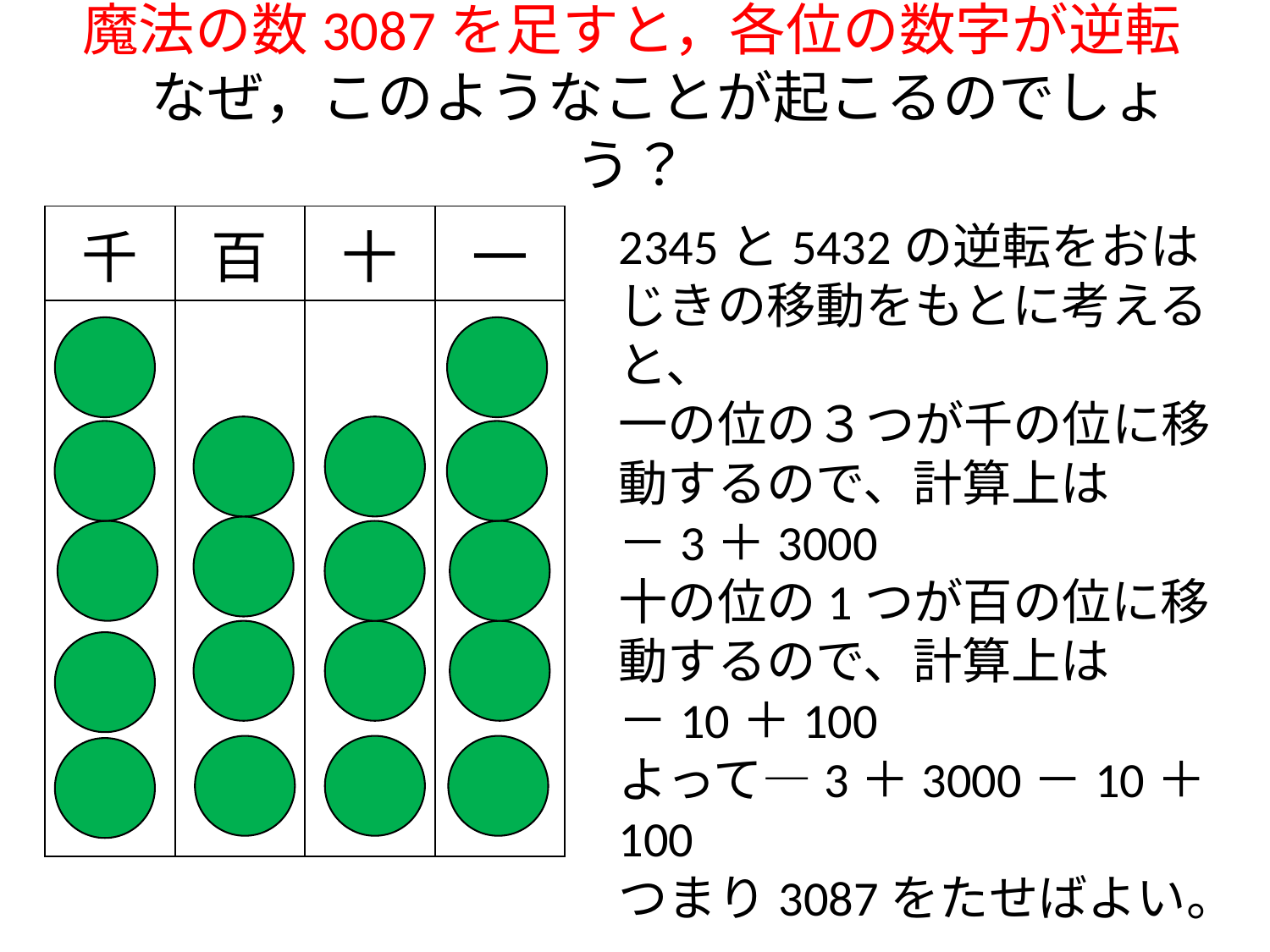

# 魔法の数3087を足すと，各位の数字が逆転 　なぜ，このようなことが起こるのでしょう？
| 千 | 百 | 十 | 一 |
| --- | --- | --- | --- |
|  |  |  |  |
2345と5432の逆転をおはじきの移動をもとに考えると、
一の位の３つが千の位に移動するので、計算上は
－3＋3000
十の位の1つが百の位に移動するので、計算上は
－10＋100
よって―3＋3000－10＋100
つまり3087をたせばよい。